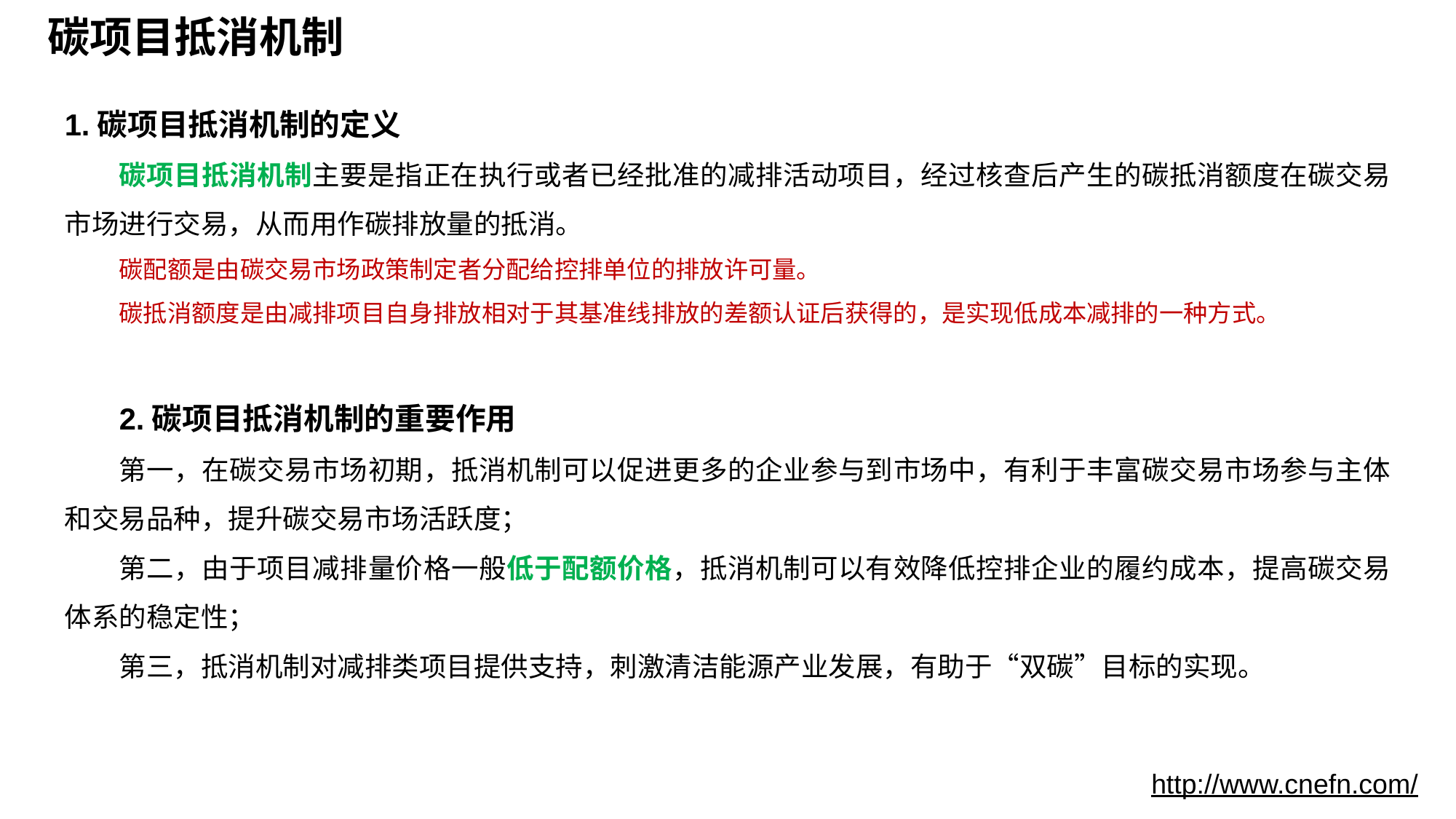

# 碳项目抵消机制
1.碳项目抵消机制的定义
碳项目抵消机制主要是指正在执行或者已经批准的减排活动项目，经过核查后产生的碳抵消额度在碳交易市场进行交易，从而用作碳排放量的抵消。
碳配额是由碳交易市场政策制定者分配给控排单位的排放许可量。
碳抵消额度是由减排项目自身排放相对于其基准线排放的差额认证后获得的，是实现低成本减排的一种方式。

2.碳项目抵消机制的重要作用
第一，在碳交易市场初期，抵消机制可以促进更多的企业参与到市场中，有利于丰富碳交易市场参与主体和交易品种，提升碳交易市场活跃度；
第二，由于项目减排量价格一般低于配额价格，抵消机制可以有效降低控排企业的履约成本，提高碳交易体系的稳定性；
第三，抵消机制对减排类项目提供支持，刺激清洁能源产业发展，有助于“双碳”目标的实现。